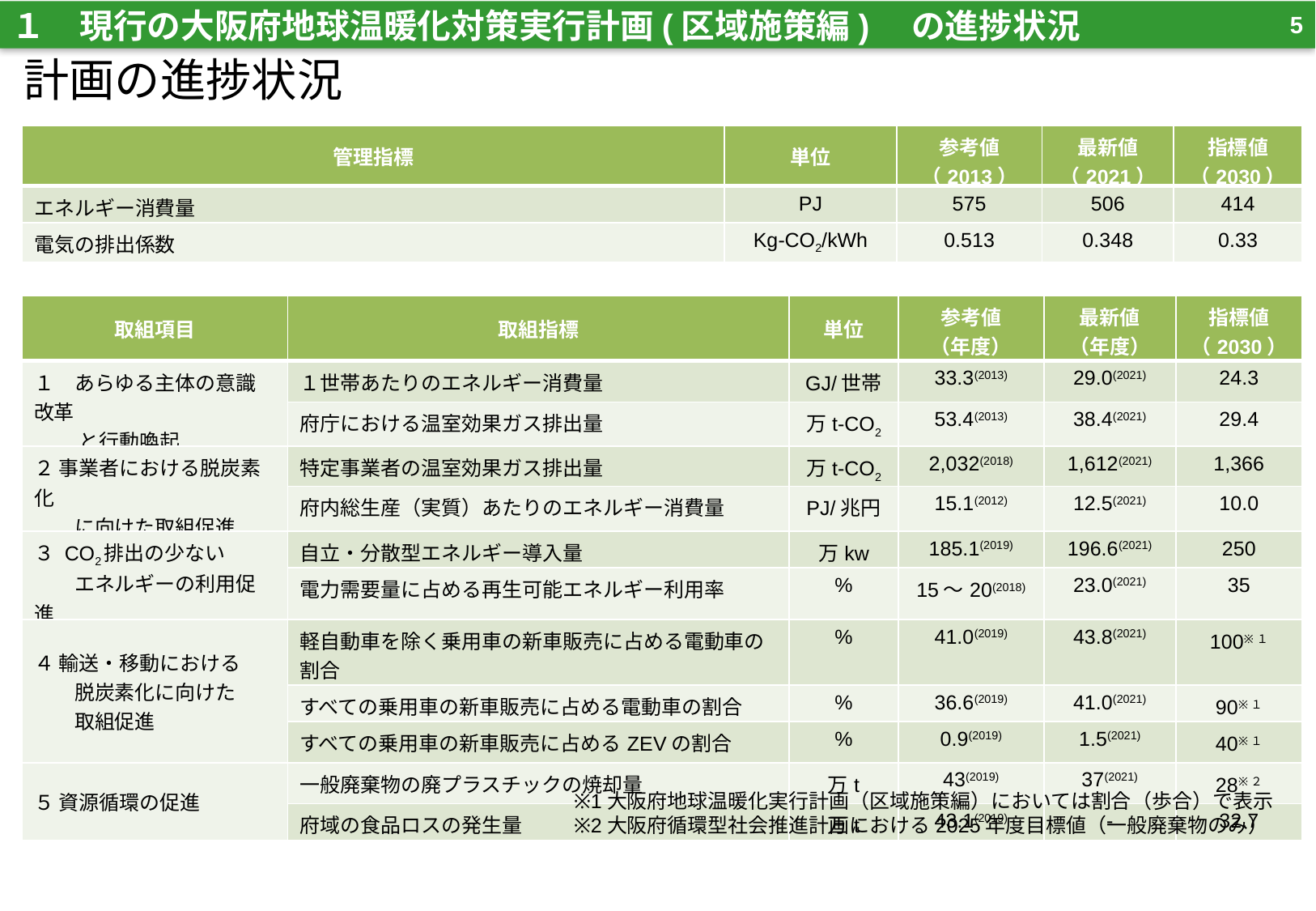

5
１　現行の大阪府地球温暖化対策実行計画(区域施策編)　の進捗状況
# 計画の進捗状況
| 管理指標 | 単位 | 参考値 （2013） | 最新値 （2021） | 指標値 （2030） |
| --- | --- | --- | --- | --- |
| エネルギー消費量 | PJ | 575 | 506 | 414 |
| 電気の排出係数 | Kg-CO2/kWh | 0.513 | 0.348 | 0.33 |
| 取組項目 | 取組指標 | 単位 | 参考値 （年度） | 最新値 （年度） | 指標値 （2030） |
| --- | --- | --- | --- | --- | --- |
| １　あらゆる主体の意識改革 　　 と行動喚起 | １世帯あたりのエネルギー消費量 | GJ/世帯 | 33.3(2013) | 29.0(2021) | 24.3 |
|  | 府庁における温室効果ガス排出量 | 万t-CO2 | 53.4(2013) | 38.4(2021) | 29.4 |
| ２ 事業者における脱炭素化 　　に向けた取組促進 | 特定事業者の温室効果ガス排出量 | 万t-CO2 | 2,032(2018) | 1,612(2021) | 1,366 |
|  | 府内総生産（実質）あたりのエネルギー消費量 | PJ/兆円 | 15.1(2012) | 12.5(2021) | 10.0 |
| ３ CO2排出の少ない 　　エネルギーの利用促進 | 自立・分散型エネルギー導入量 | 万kw | 185.1(2019) | 196.6(2021) | 250 |
|  | 電力需要量に占める再生可能エネルギー利用率 | % | 15～20(2018) | 23.0(2021) | 35 |
| ４ 輸送・移動における 　　脱炭素化に向けた 　　取組促進 | 軽自動車を除く乗用車の新車販売に占める電動車の割合 | % | 41.0(2019) | 43.8(2021) | 100※１ |
|  | すべての乗用車の新車販売に占める電動車の割合 | % | 36.6(2019) | 41.0(2021) | 90※１ |
|  | すべての乗用車の新車販売に占めるZEVの割合 | % | 0.9(2019) | 1.5(2021) | 40※１ |
| ５ 資源循環の促進 | 一般廃棄物の廃プラスチックの焼却量 | 万t | 43(2019) | 37(2021) | 28※２ |
|  | 府域の食品ロスの発生量 | 万t | 43.1(2019) | - | 32.7 |
※1大阪府地球温暖化実行計画（区域施策編）においては割合（歩合）で表示
※2大阪府循環型社会推進計画における2025年度目標値（一般廃棄物のみ）